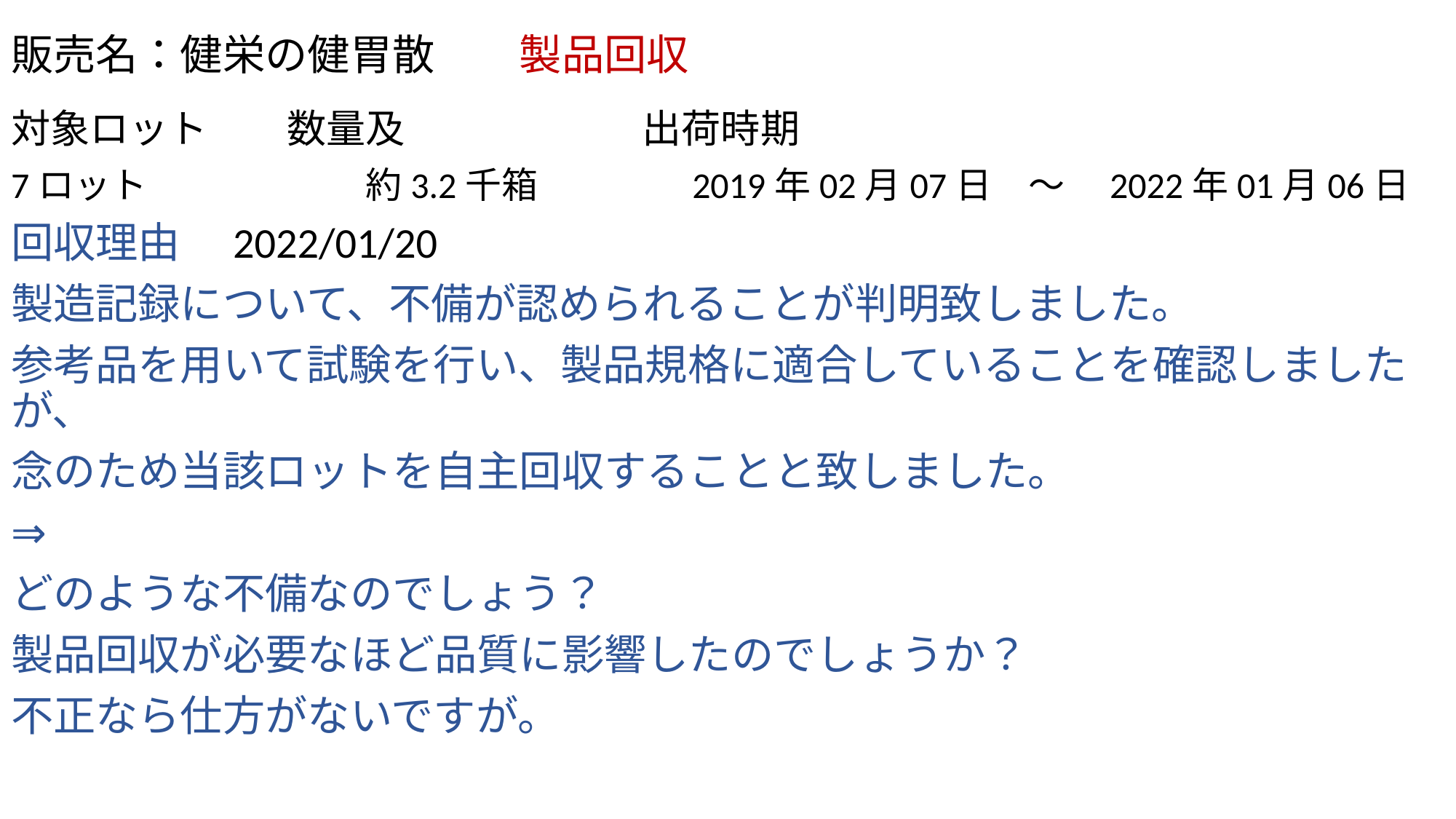

# 販売名：健栄の健胃散　　製品回収
対象ロット　　数量及　　　　　　出荷時期
7ロット　　　　　　約3.2千箱　　　　2019年02月07日　～　2022年01月06日
回収理由　2022/01/20
製造記録について、不備が認められることが判明致しました。
参考品を用いて試験を行い、製品規格に適合していることを確認しましたが、
念のため当該ロットを自主回収することと致しました。
⇒
どのような不備なのでしょう？
製品回収が必要なほど品質に影響したのでしょうか？
不正なら仕方がないですが。